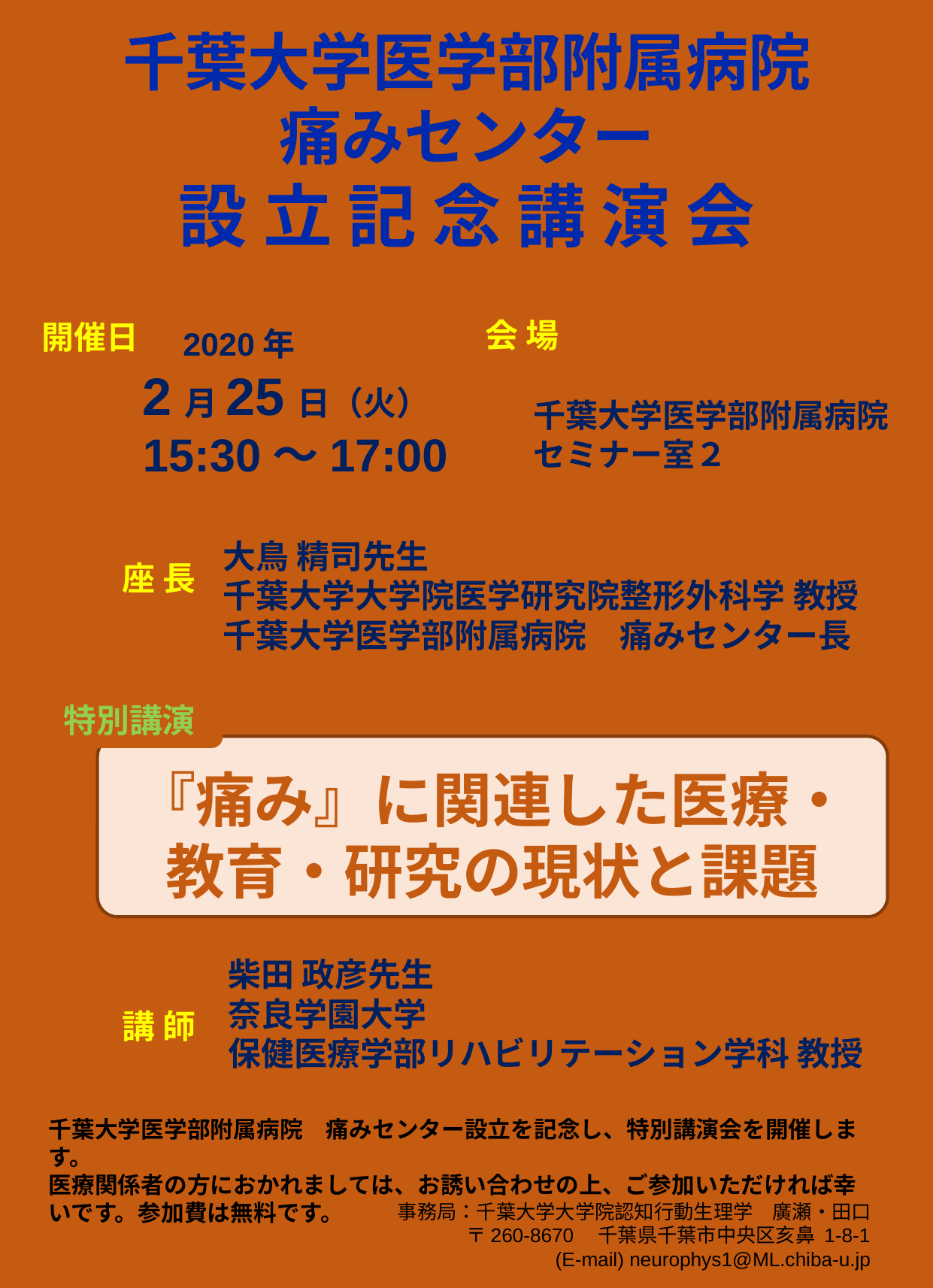

千葉大学医学部附属病院
痛みセンター
設 立 記 念 講 演 会

会 場
開催日
　2020年
2月25日（火）
15:30～17:00
千葉大学医学部附属病院
セミナー室２

座 長
大鳥 精司先生
千葉大学大学院医学研究院整形外科学 教授
千葉大学医学部附属病院　痛みセンター長
特別講演
『痛み』に関連した医療・
教育・研究の現状と課題
柴田 政彦先生
奈良学園大学
保健医療学部リハビリテーション学科 教授

講 師
千葉大学医学部附属病院　痛みセンター設立を記念し、特別講演会を開催します。
医療関係者の方におかれましては、お誘い合わせの上、ご参加いただければ幸いです。参加費は無料です。
事務局：千葉大学大学院認知行動生理学　廣瀬・田口
〒260-8670　千葉県千葉市中央区亥鼻 1-8-1
 (E-mail) neurophys1@ML.chiba-u.jp